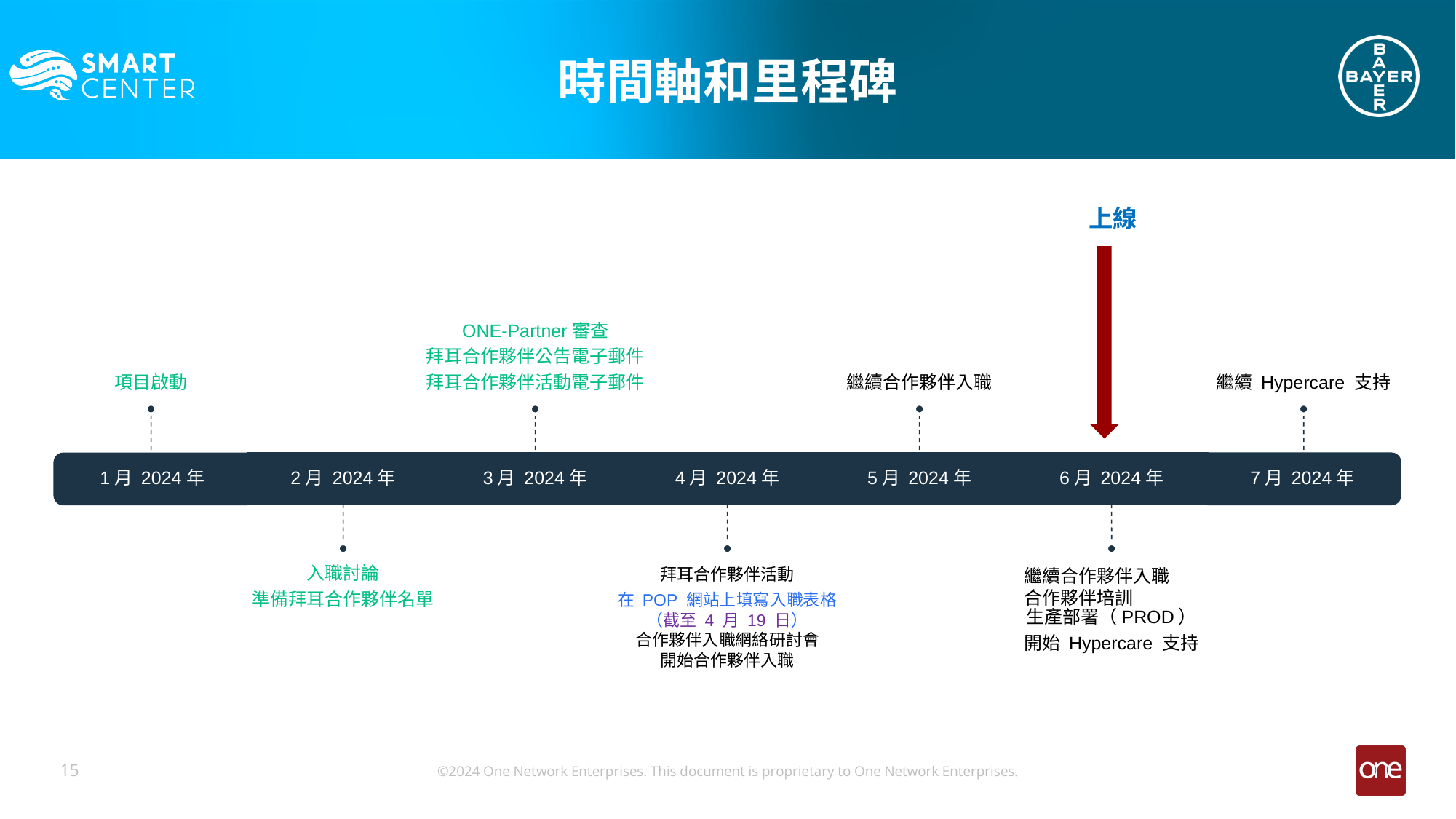

時間軸和里程碑
上線
1月 2024年
項目啟動
2月 2024年
入職討論
準備拜耳合作夥伴名單
3月 2024年
ONE-Partner審查
拜耳合作夥伴公告電子郵件
拜耳合作夥伴活動電子郵件
4月 2024年
拜耳合作夥伴活動
在 POP 網站上填寫入職表格
（截至 4 月 19 日）
合作夥伴入職網絡研討會
開始合作夥伴入職
5月 2024年
繼續合作夥伴入職
6月 2024年
繼續合作夥伴入職
合作夥伴培訓
生產部署（PROD）
開始 Hypercare 支持
7月 2024年
繼續 Hypercare 支持